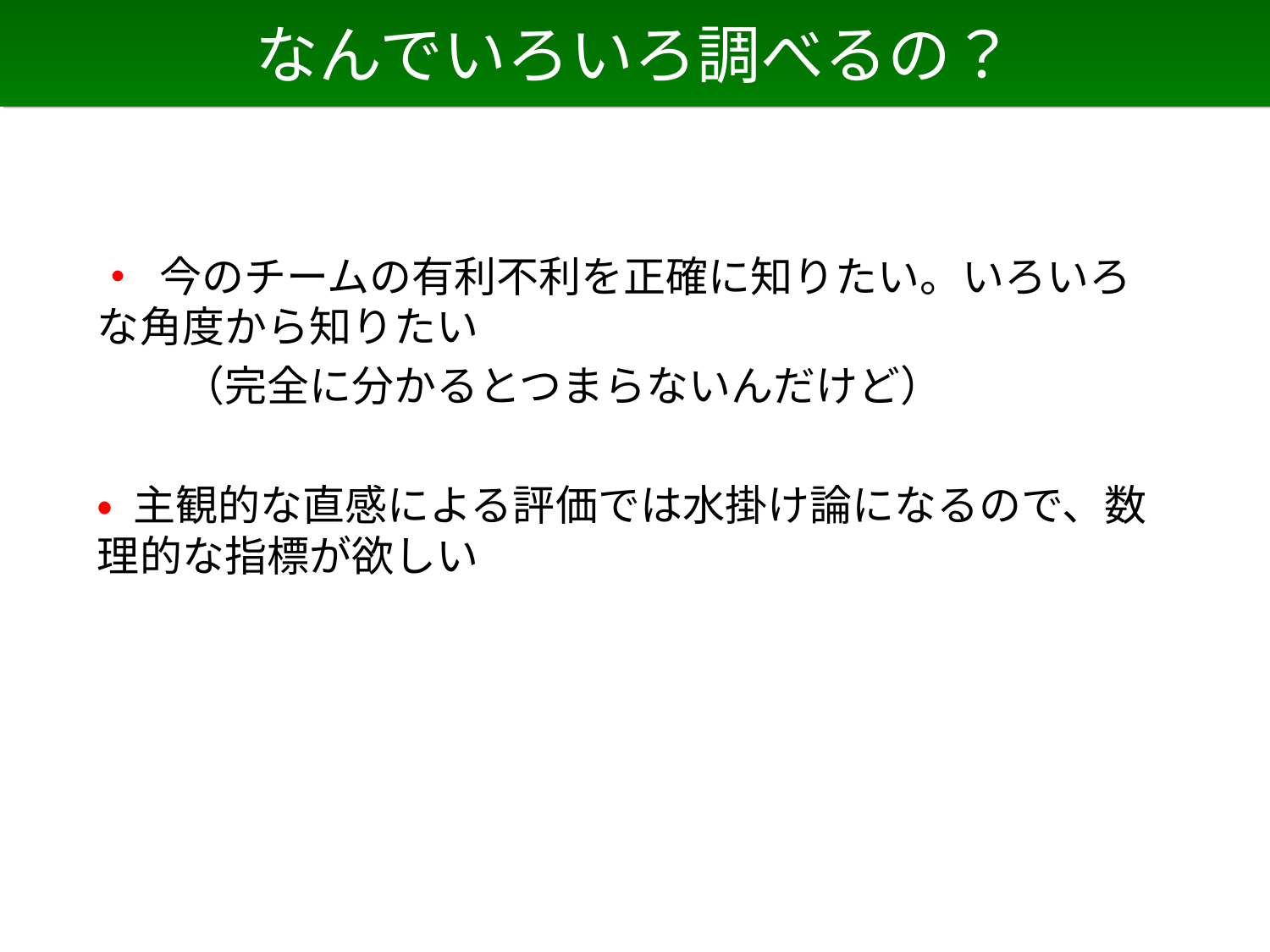

# なんでいろいろ調べるの？
• 今のチームの有利不利を正確に知りたい。いろいろな角度から知りたい
　　（完全に分かるとつまらないんだけど）

• 主観的な直感による評価では水掛け論になるので、数理的な指標が欲しい